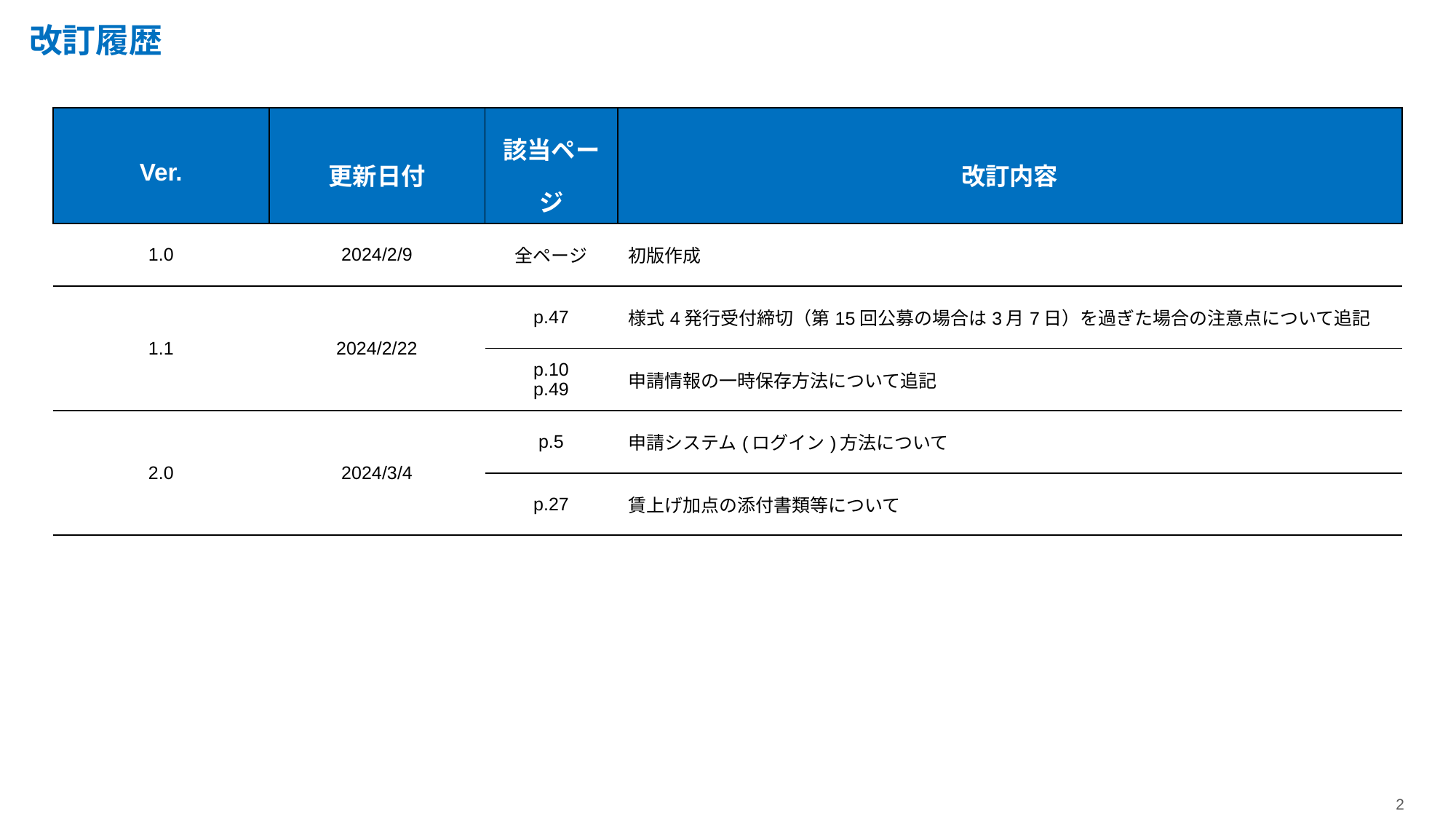

改訂履歴
| Ver. | 更新日付 | 該当ページ | 改訂内容 |
| --- | --- | --- | --- |
| 1.0 | 2024/2/9 | 全ページ | 初版作成 |
| 1.1 | 2024/2/22 | p.47 | 様式4発行受付締切（第15回公募の場合は3月7日）を過ぎた場合の注意点について追記 |
|  |  | p.10 p.49 | 申請情報の一時保存方法について追記 |
| 2.0 | 2024/3/4 | p.5 | 申請システム(ログイン)方法について |
|  |  | p.27 | 賃上げ加点の添付書類等について |